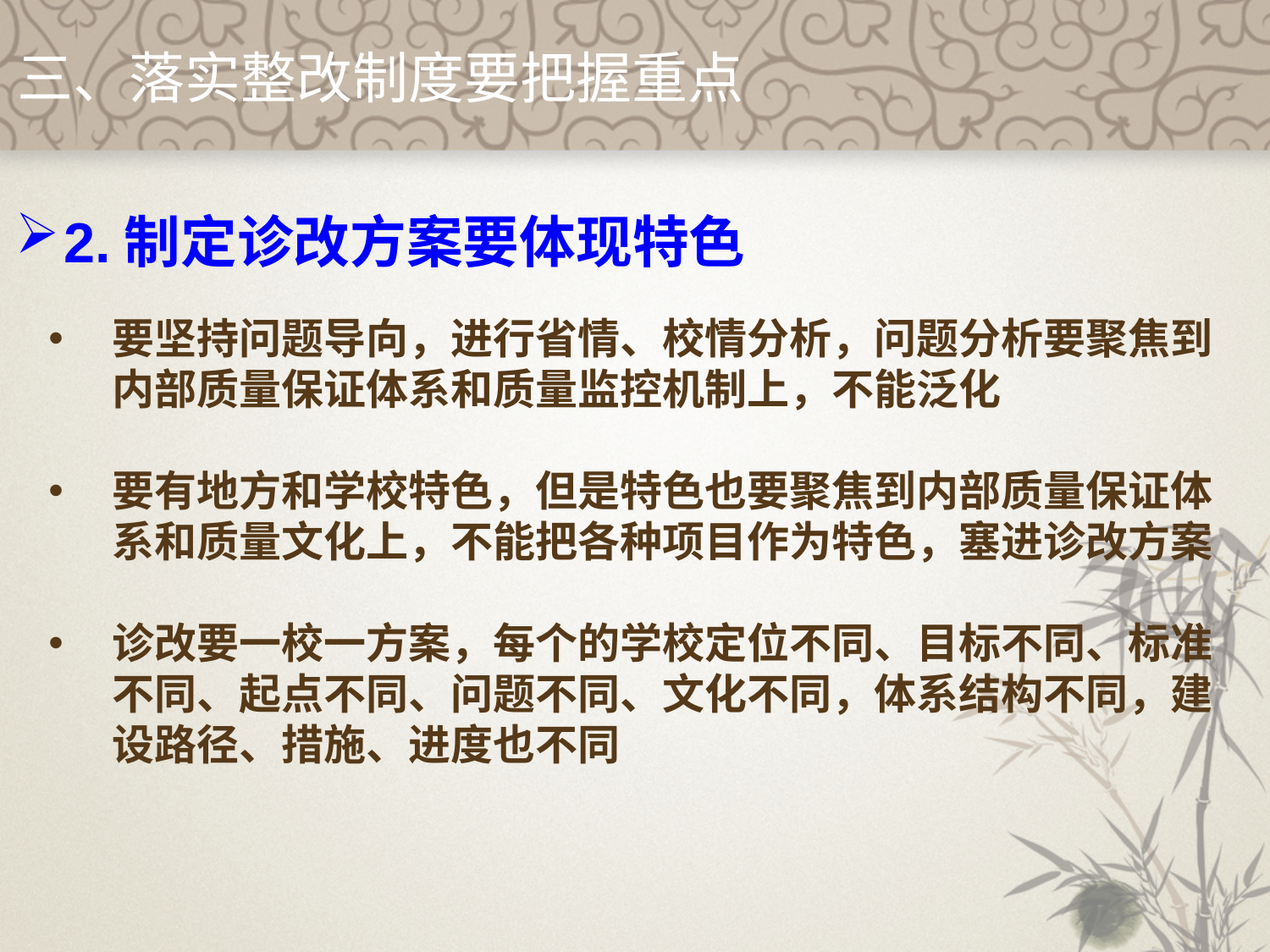

三、落实整改制度要把握重点
2.制定诊改方案要体现特色
要坚持问题导向，进行省情、校情分析，问题分析要聚焦到内部质量保证体系和质量监控机制上，不能泛化

要有地方和学校特色，但是特色也要聚焦到内部质量保证体系和质量文化上，不能把各种项目作为特色，塞进诊改方案

诊改要一校一方案，每个的学校定位不同、目标不同、标准不同、起点不同、问题不同、文化不同，体系结构不同，建设路径、措施、进度也不同